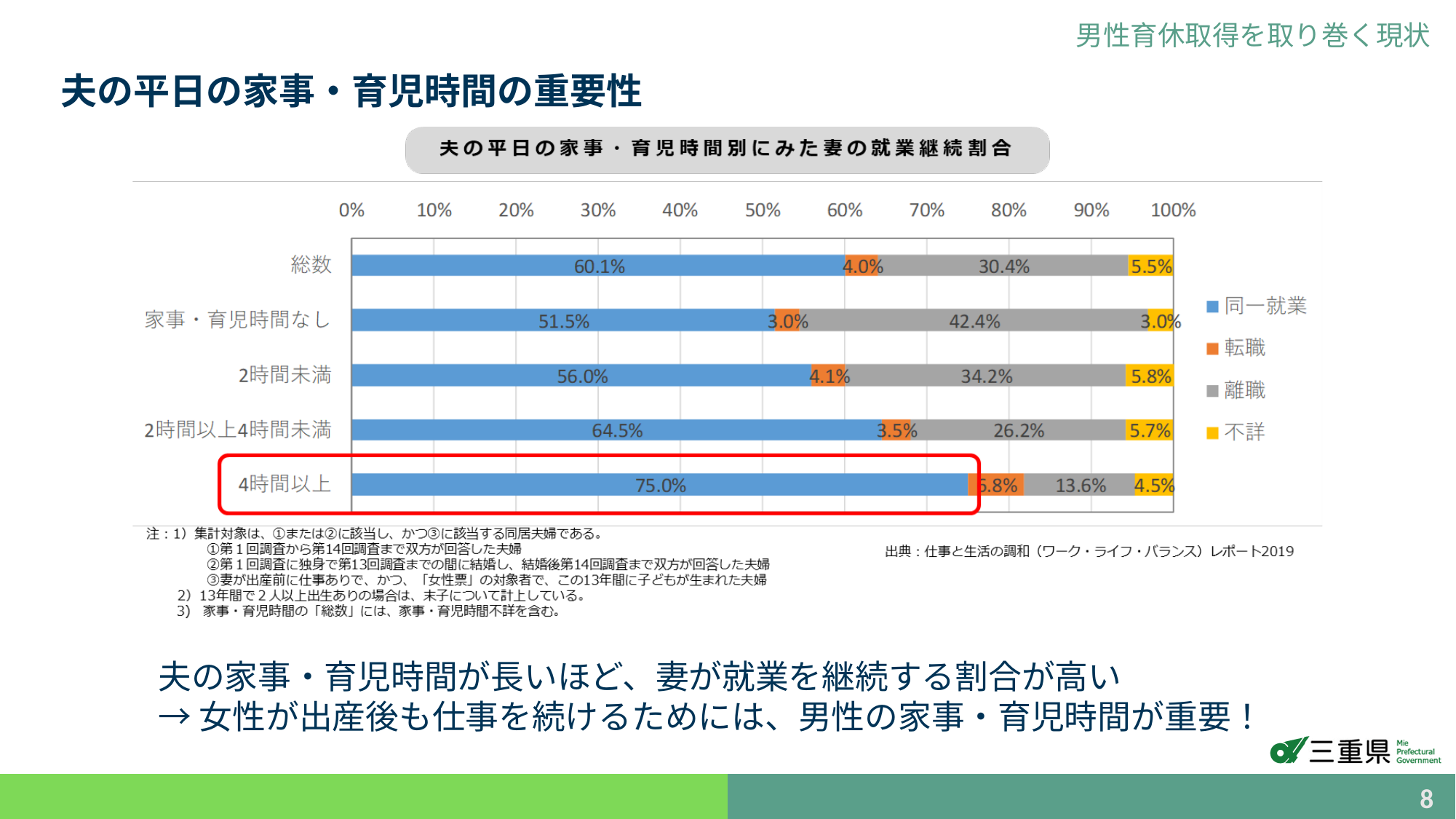

男性育休取得を取り巻く現状
夫の平日の家事・育児時間の重要性

夫の家事・育児時間が長いほど、妻が就業を継続する割合が高い
→女性が出産後も仕事を続けるためには、男性の家事・育児時間が重要！